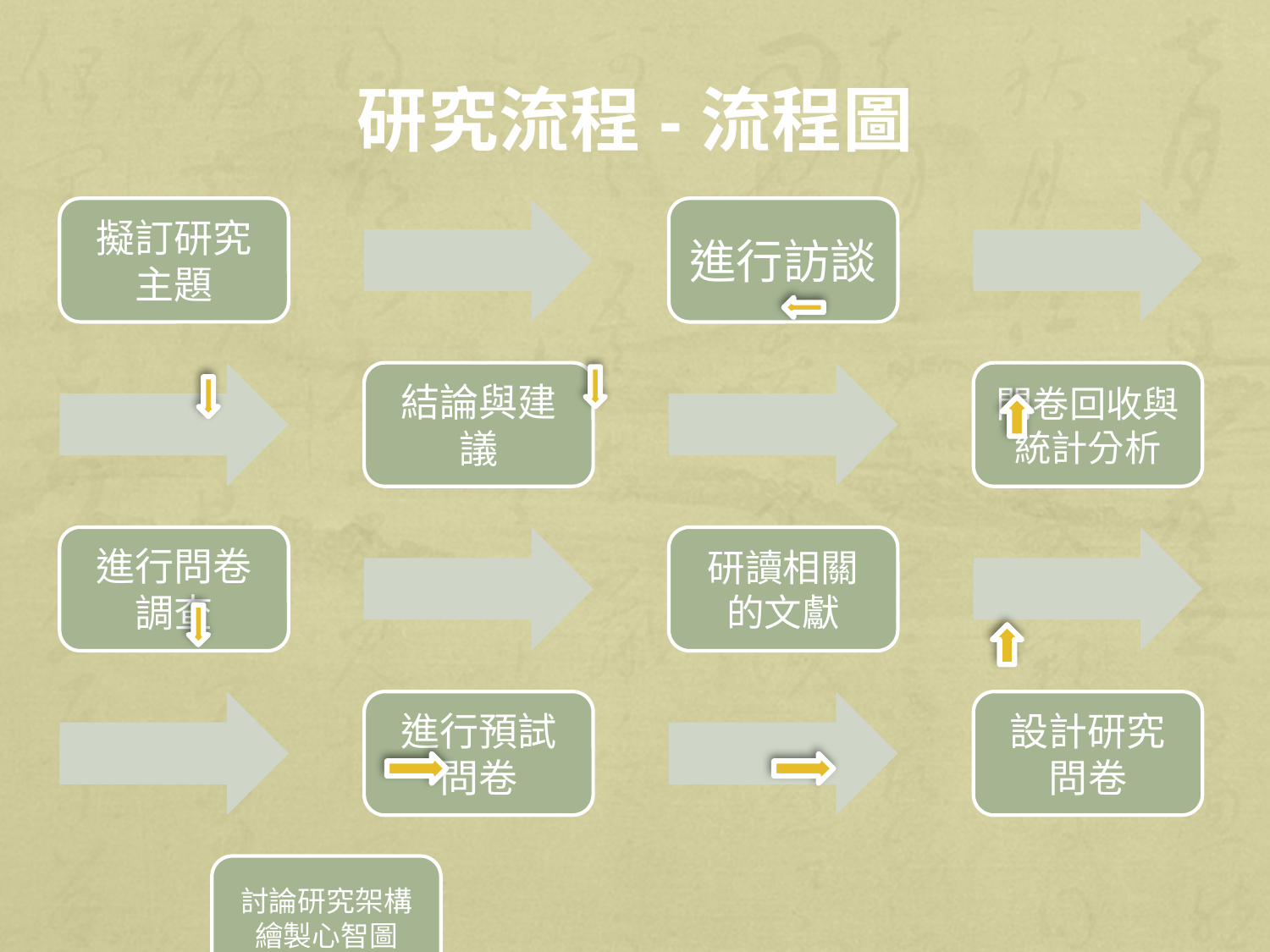

# 研究流程-流程圖
擬訂研究主題
進行訪談
問卷回收與統計分析
結論與建議
進行問卷調查
研讀相關的文獻
設計研究問卷
進行預試問卷
討論研究架構繪製心智圖